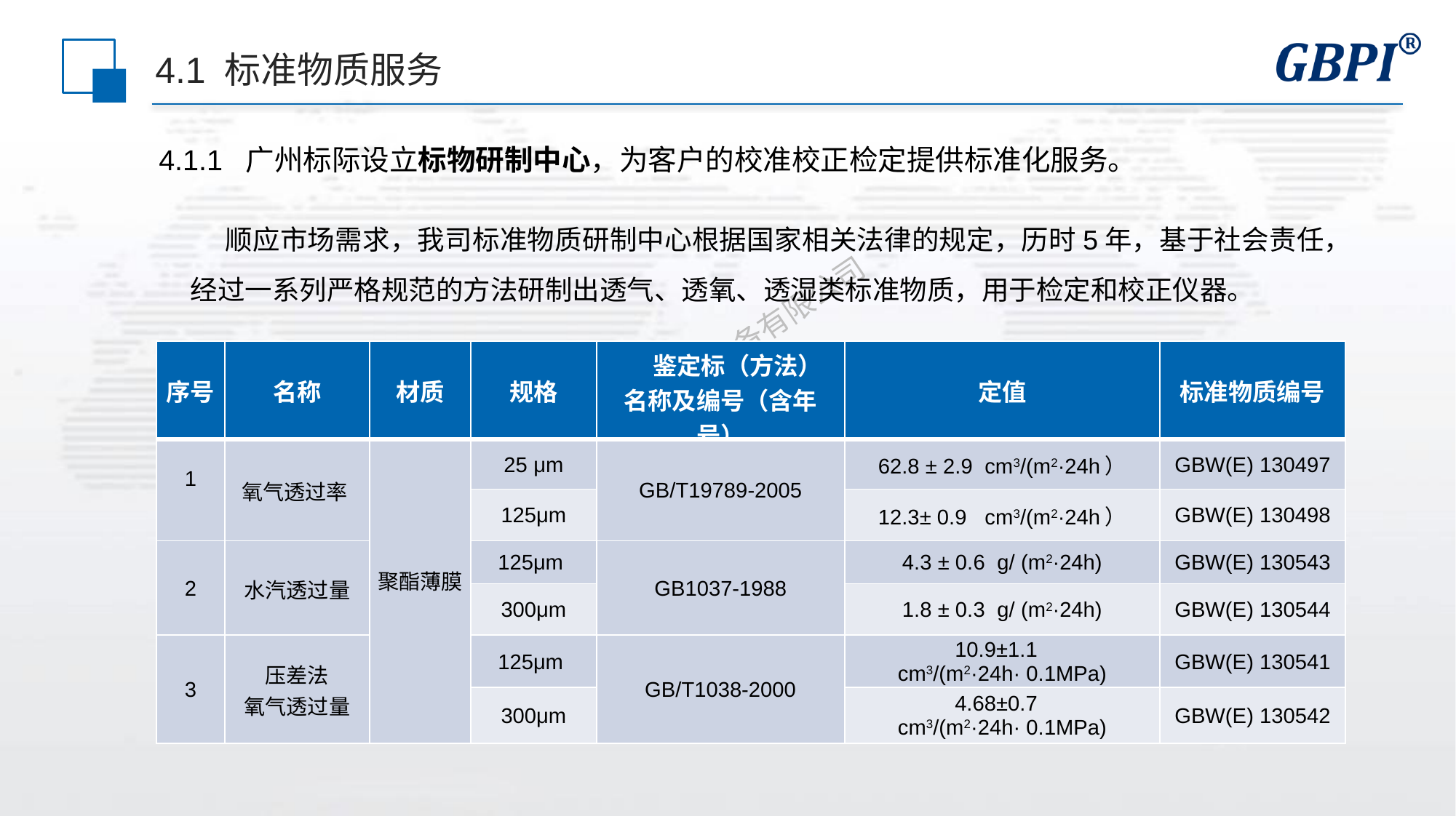

# 4.1 标准物质服务
4.1.1  广州标际设立标物研制中心，为客户的校准校正检定提供标准化服务。
    顺应市场需求，我司标准物质研制中心根据国家相关法律的规定，历时5年，基于社会责任，
经过一系列严格规范的方法研制出透气、透氧、透湿类标准物质，用于检定和校正仪器。
| 序号 | 名称 | 材质 | 规格 | 鉴定标（方法） 名称及编号（含年号） | 定值 | 标准物质编号 |
| --- | --- | --- | --- | --- | --- | --- |
| 1 | 氧气透过率 | 聚酯薄膜 | 25 μm | GB/T19789-2005 | 62.8 ± 2.9 cm3/(m2·24h） | GBW(E) 130497 |
|  |  |  | 125μm |  | 12.3± 0.9 cm3/(m2·24h） | GBW(E) 130498 |
| 2 | 水汽透过量 |  | 125μm | GB1037-1988 | 4.3 ± 0.6 g/ (m2·24h) | GBW(E) 130543 |
|  |  |  | 300μm |  | 1.8 ± 0.3 g/ (m2·24h) | GBW(E) 130544 |
| 3 | 压差法 氧气透过量 |  | 125μm | GB/T1038-2000 | 10.9±1.1 cm3/(m2·24h· 0.1MPa) | GBW(E) 130541 |
|  |  |  | 300μm |  | 4.68±0.7 cm3/(m2·24h· 0.1MPa) | GBW(E) 130542 |